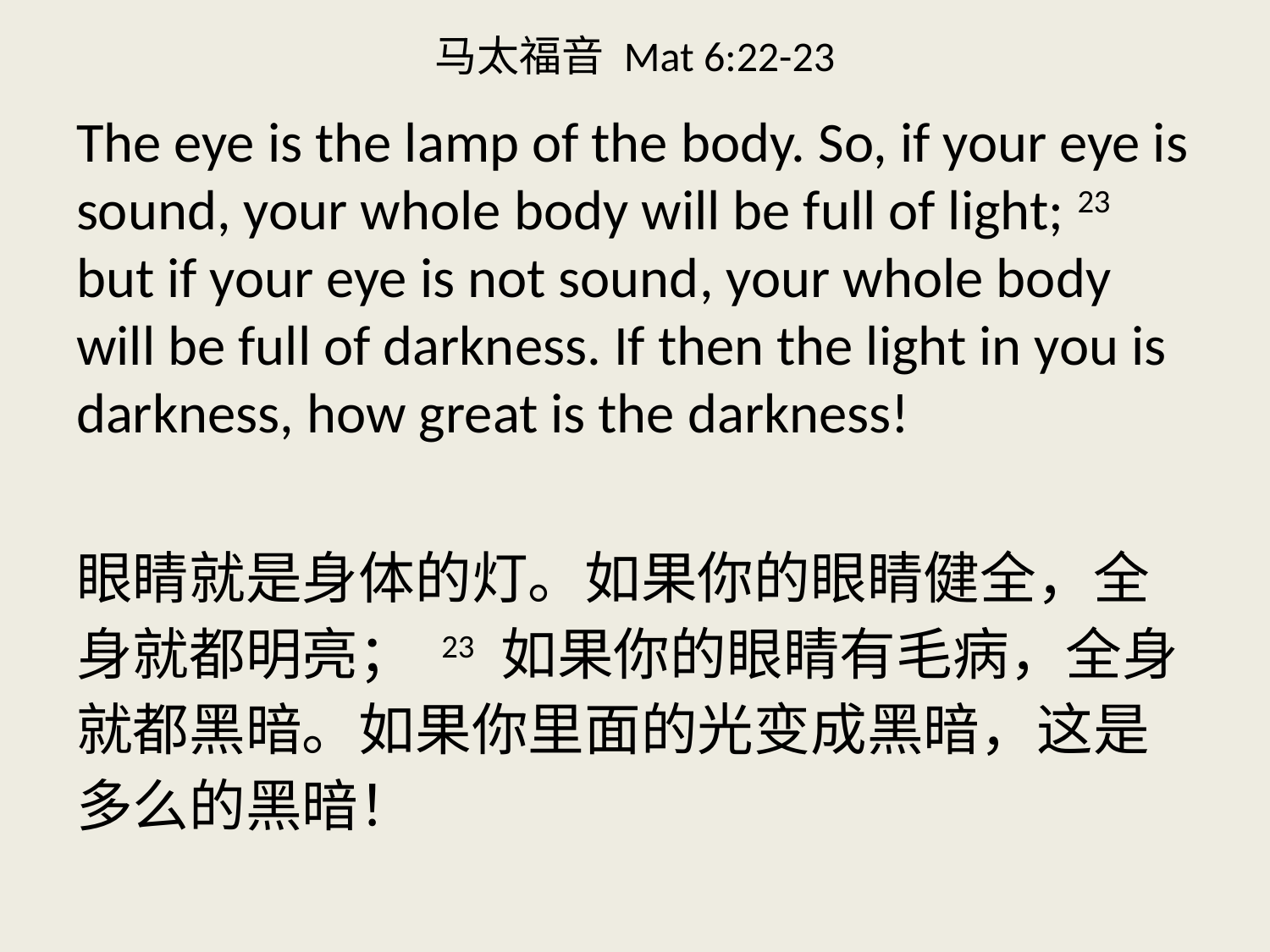

# 马太福音 Mat 6:22-23
The eye is the lamp of the body. So, if your eye is sound, your whole body will be full of light; 23 but if your eye is not sound, your whole body will be full of darkness. If then the light in you is darkness, how great is the darkness!

眼睛就是身体的灯。如果你的眼睛健全，全身就都明亮； 23 如果你的眼睛有毛病，全身就都黑暗。如果你里面的光变成黑暗，这是多么的黑暗！